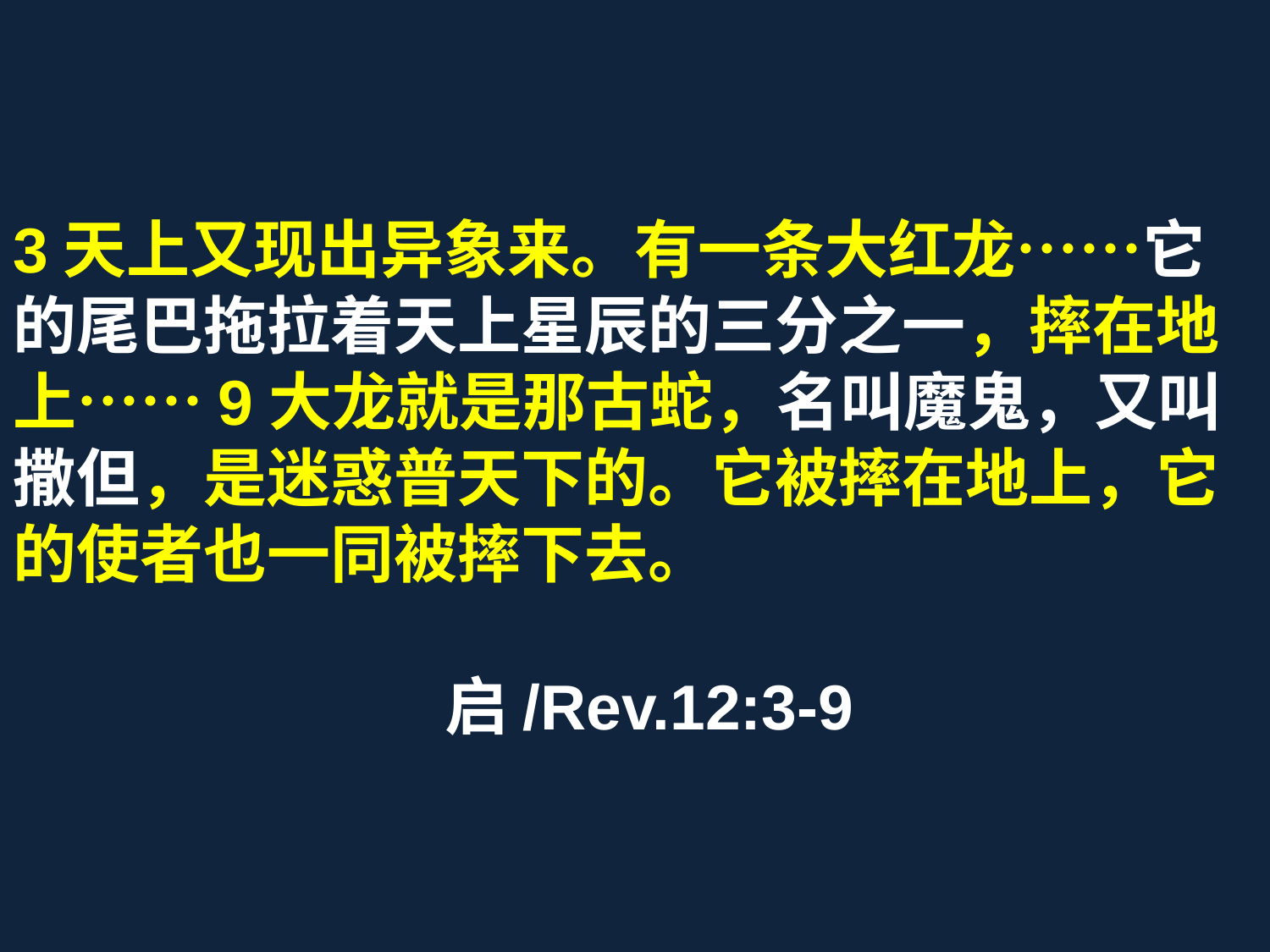

3天上又现出异象来。有一条大红龙……它的尾巴拖拉着天上星辰的三分之一，摔在地上……9大龙就是那古蛇，名叫魔鬼，又叫撒但，是迷惑普天下的。它被摔在地上，它的使者也一同被摔下去。
                              启/Rev.12:3-9